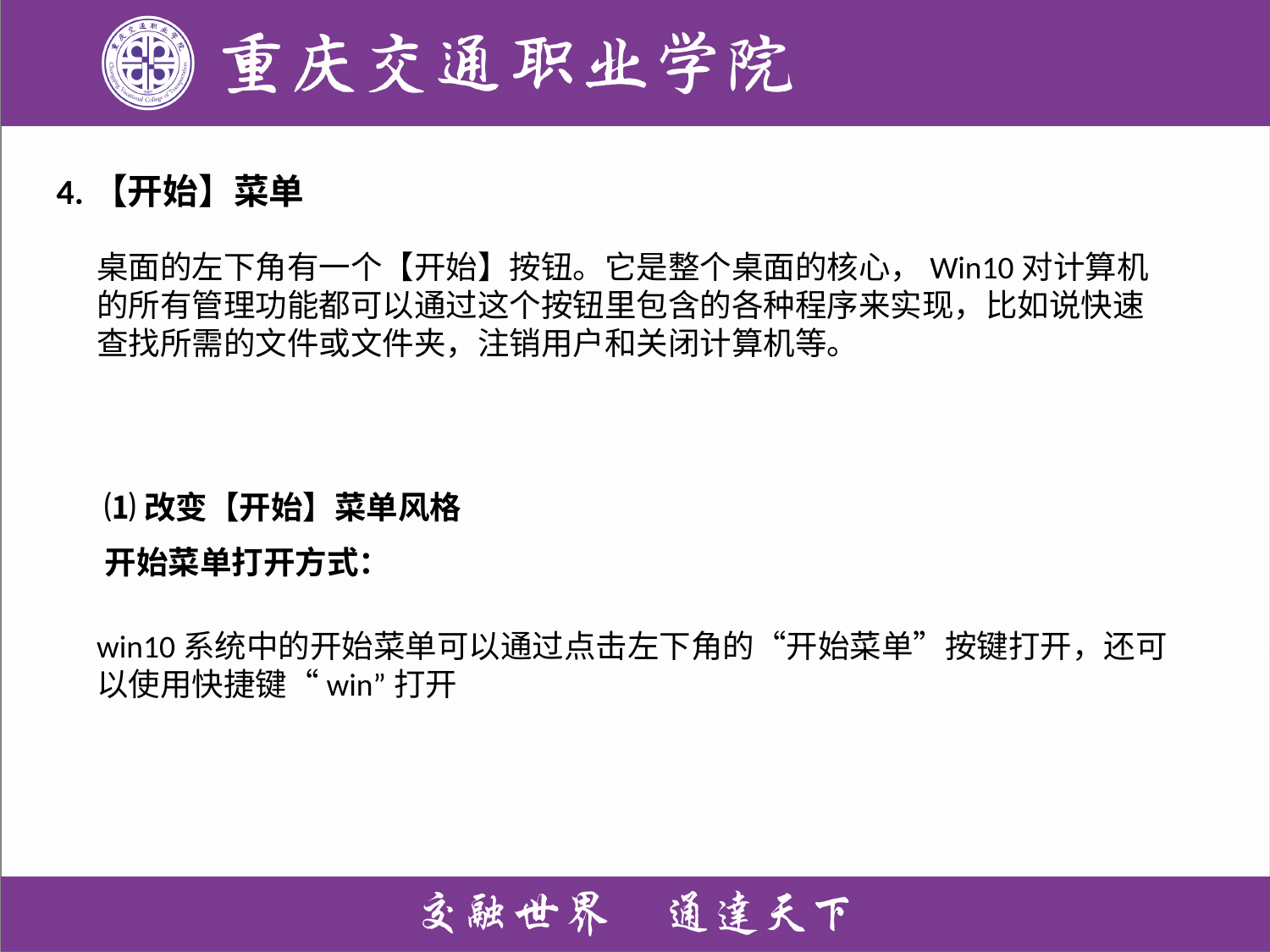

4.【开始】菜单

桌面的左下角有一个【开始】按钮。它是整个桌面的核心，Win10对计算机的所有管理功能都可以通过这个按钮里包含的各种程序来实现，比如说快速查找所需的文件或文件夹，注销用户和关闭计算机等。
⑴改变【开始】菜单风格
开始菜单打开方式：
win10系统中的开始菜单可以通过点击左下角的“开始菜单”按键打开，还可以使用快捷键“win”打开